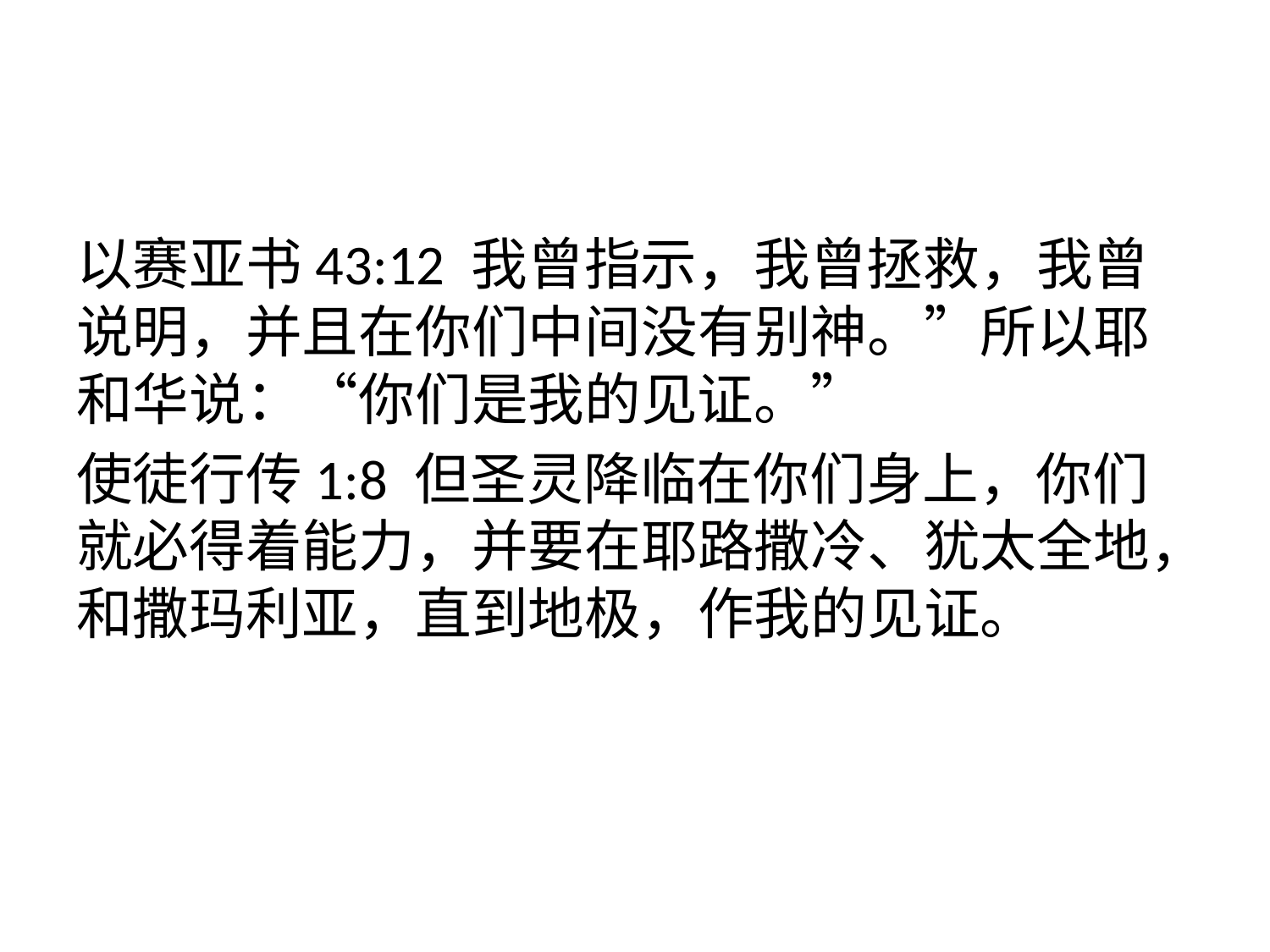

#
以赛亚书43:12 我曾指示，我曾拯救，我曾说明，并且在你们中间没有别神。”所以耶和华说：“你们是我的见证。”
使徒行传1:8 但圣灵降临在你们身上，你们就必得着能力，并要在耶路撒冷、犹太全地，和撒玛利亚，直到地极，作我的见证。